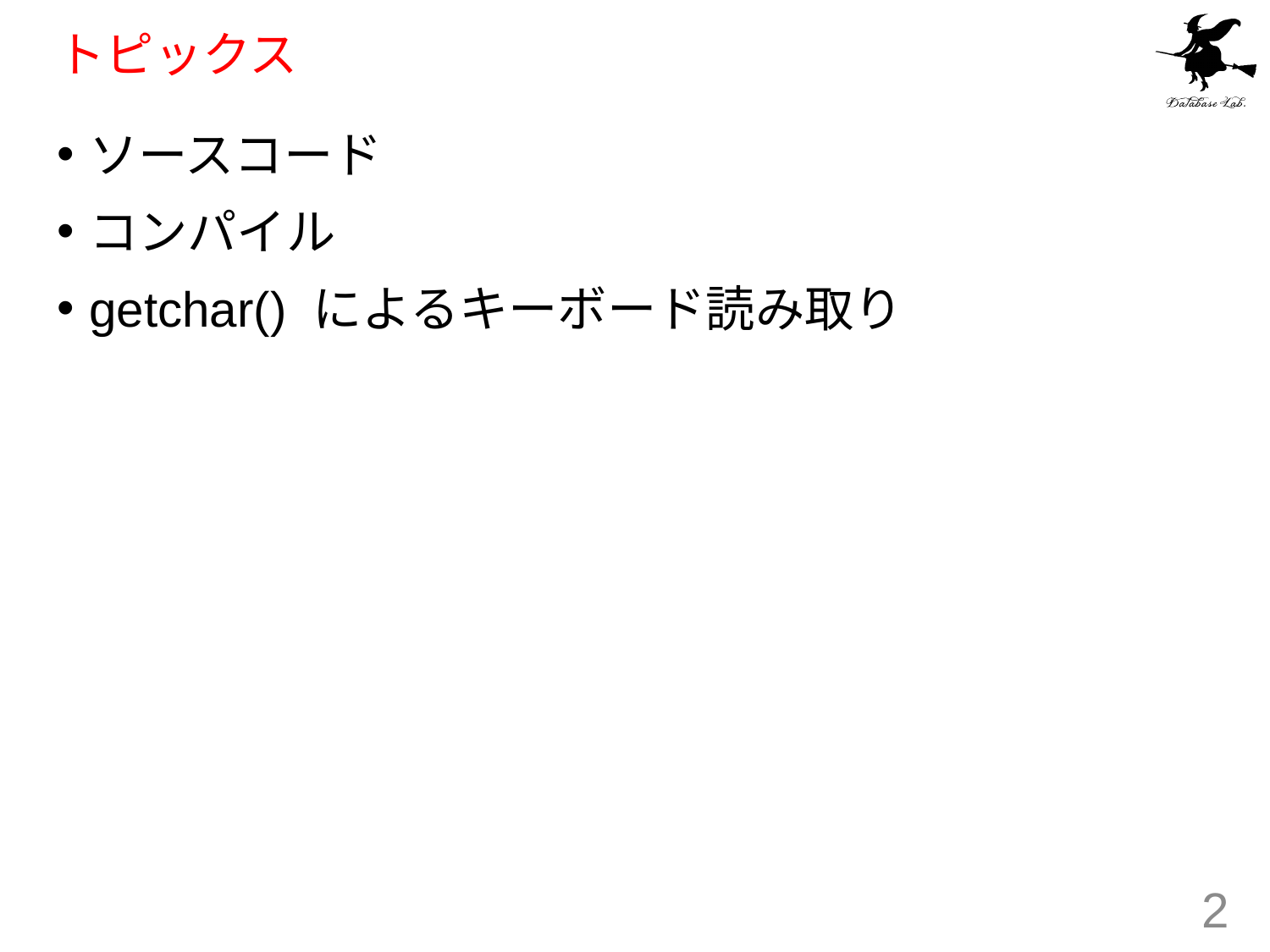

# トピックス
ソースコード
コンパイル
getchar() によるキーボード読み取り
2